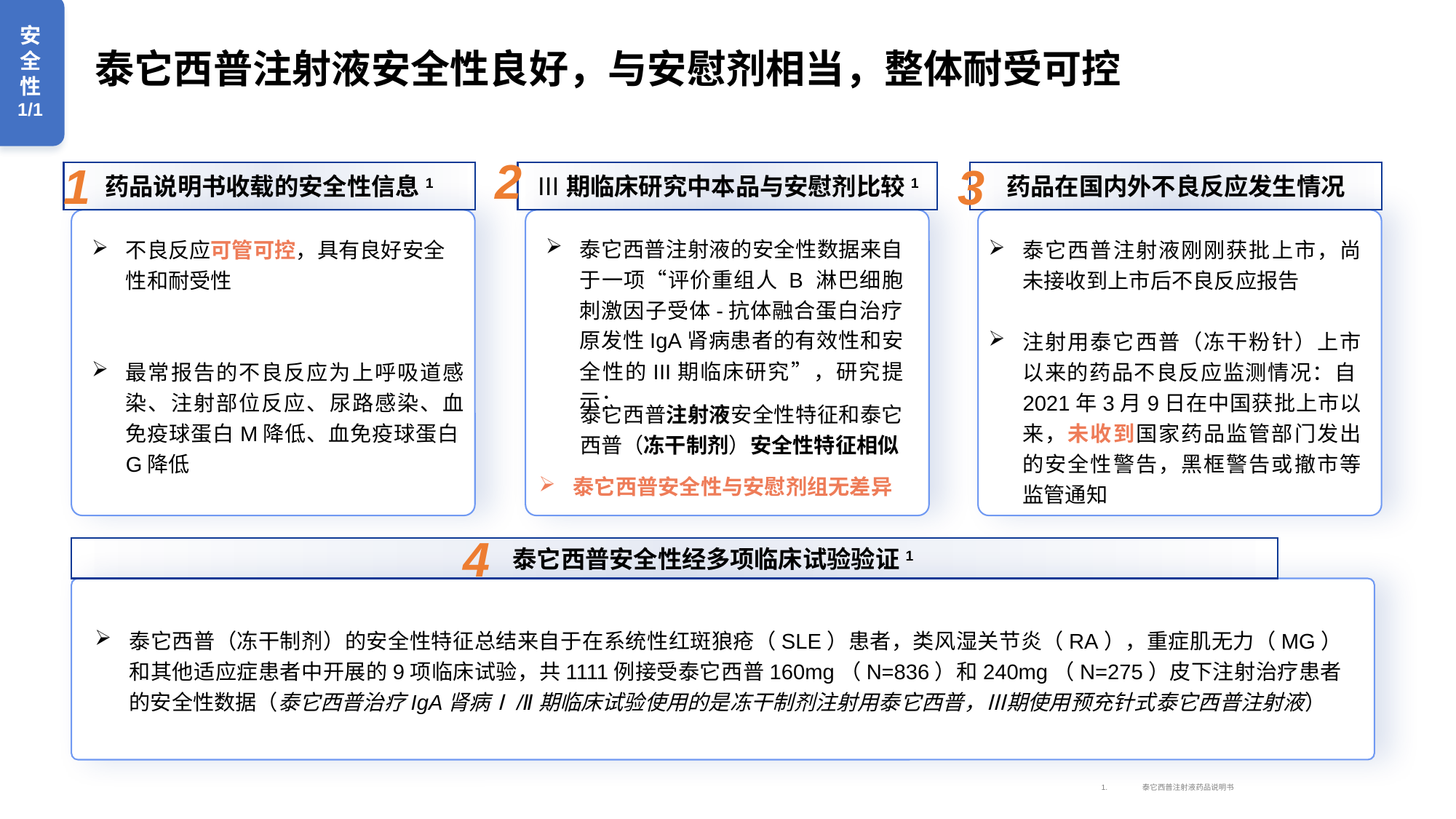

# 泰它西普注射液安全性良好，与安慰剂相当，整体耐受可控
安全性
1/1
2
1
3
药品说明书收载的安全性信息1

不良反应可管可控，具有良好安全性和耐受性

最常报告的不良反应为上呼吸道感染、注射部位反应、尿路感染、血免疫球蛋白M降低、血免疫球蛋白G降低
Ⅲ期临床研究中本品与安慰剂比较1

泰它西普注射液的安全性数据来自于一项“评价重组人 B 淋巴细胞刺激因子受体-抗体融合蛋白治疗原发性IgA肾病患者的有效性和安全性的III期临床研究”，研究提示：
药品在国内外不良反应发生情况

泰它西普注射液刚刚获批上市，尚未接收到上市后不良反应报告

注射用泰它西普（冻干粉针）上市以来的药品不良反应监测情况：自2021年3月9日在中国获批上市以来，未收到国家药品监管部门发出的安全性警告，黑框警告或撤市等监管通知
泰它西普注射液安全性特征和泰它西普（冻干制剂）安全性特征相似
泰它西普安全性与安慰剂组无差异
4
             泰它西普安全性经多项临床试验验证1

泰它西普（冻干制剂）的安全性特征总结来自于在系统性红斑狼疮（SLE）患者，类风湿关节炎（RA），重症肌无力（MG）和其他适应症患者中开展的9项临床试验，共1111例接受泰它西普160mg（N=836）和240mg（N=275）皮下注射治疗患者的安全性数据（泰它西普治疗IgA肾病Ⅰ/Ⅱ期临床试验使用的是冻干制剂注射用泰它西普，Ⅲ期使用预充针式泰它西普注射液）
泰它西普注射液药品说明书